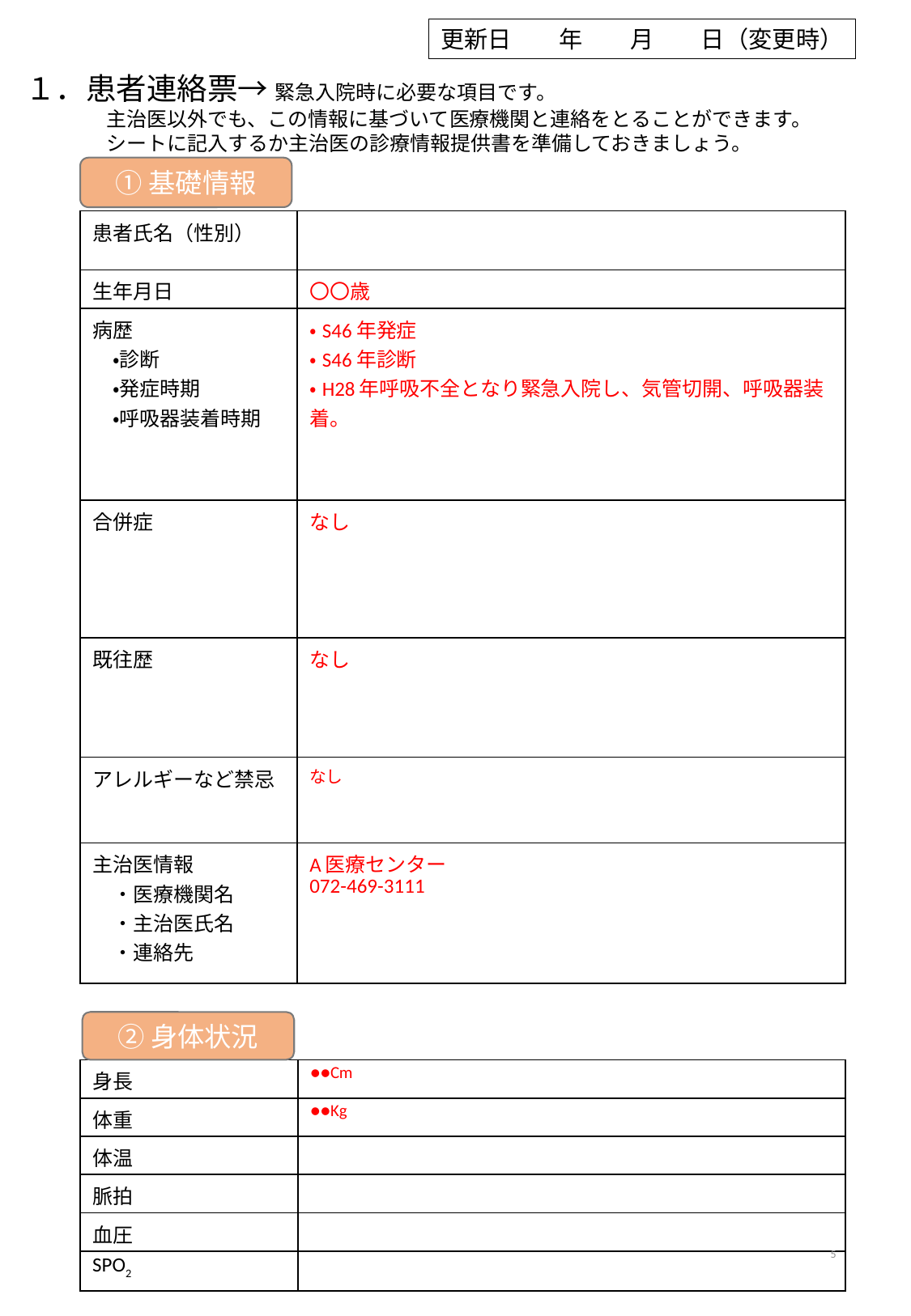

更新日　　年　　月　　日（変更時）
１．患者連絡票→ 緊急入院時に必要な項目です。
　　　　主治医以外でも、この情報に基づいて医療機関と連絡をとることができます。
　　　　シートに記入するか主治医の診療情報提供書を準備しておきましょう。
①基礎情報
| 患者氏名（性別） |  |
| --- | --- |
| 生年月日 | 〇〇歳 |
| 病歴 　・診断 　・発症時期 　・呼吸器装着時期 | ・S46年発症 ・S46年診断 ・H28年呼吸不全となり緊急入院し、気管切開、呼吸器装着。 |
| 合併症 | なし |
| 既往歴 | なし |
| アレルギーなど禁忌 | なし |
| 主治医情報 　・医療機関名 　・主治医氏名 　・連絡先 | A医療センター 072-469-3111 |
②身体状況
| 身長 | ●●Cm |
| --- | --- |
| 体重 | ●●Kg |
| 体温 |  |
| 脈拍 |  |
| 血圧 |  |
| SPO2 |  |
5